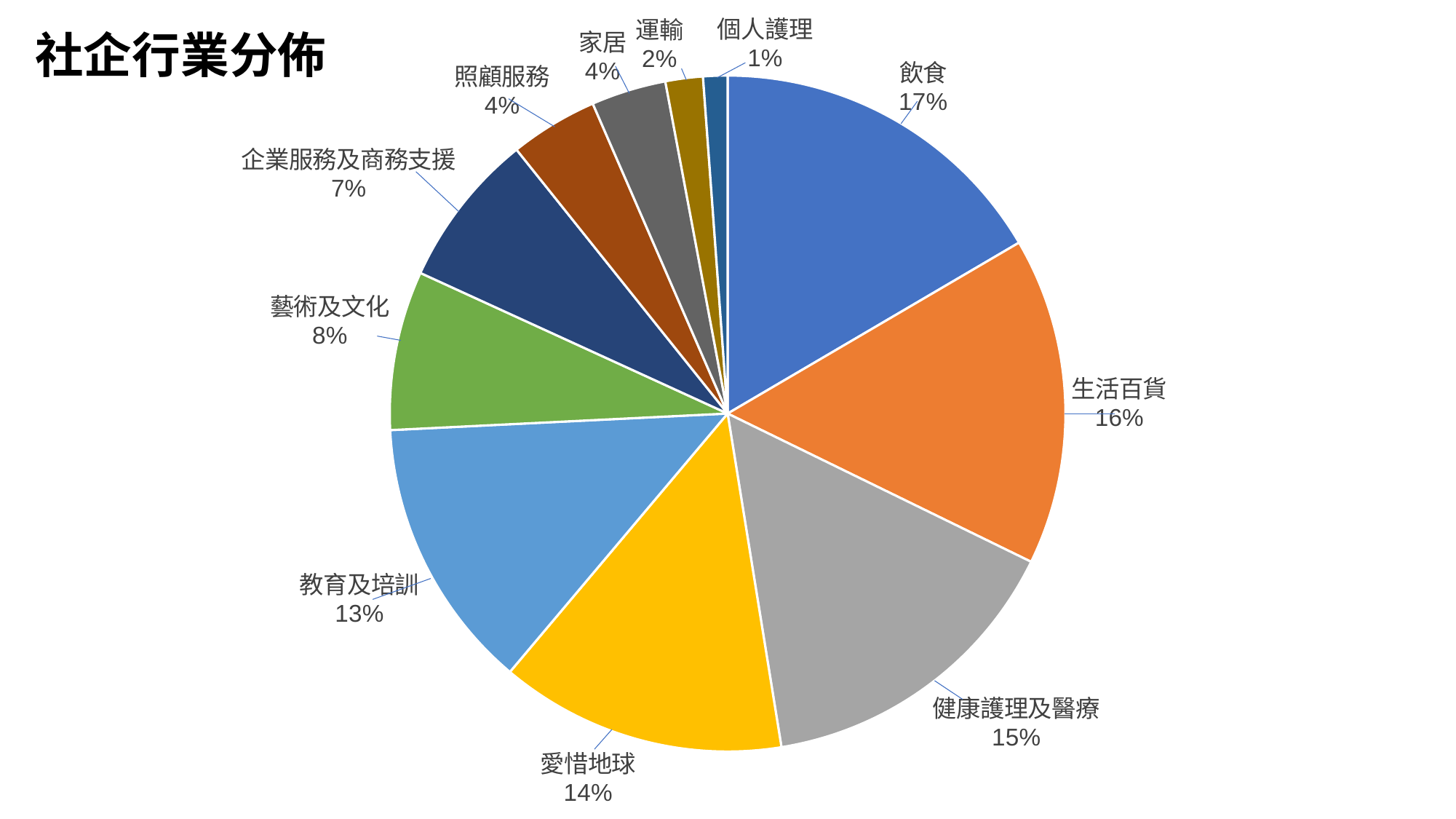

### Chart

| Category |  |
|---|---|
| 飲食 | 185.0 |
| 生活百貨 | 175.0 |
| 健康護理及醫療 | 170.0 |
| 愛惜地球 | 153.0 |
| 教育及培訓 | 146.0 |
| 藝術及文化 | 85.0 |
| 企業服務及商務支援 | 83.0 |
| 照顧服務 | 47.0 |
| 家居 | 40.0 |
| 運輸 | 20.0 |
| 個人護理 | 13.0 |
社企行業分佈